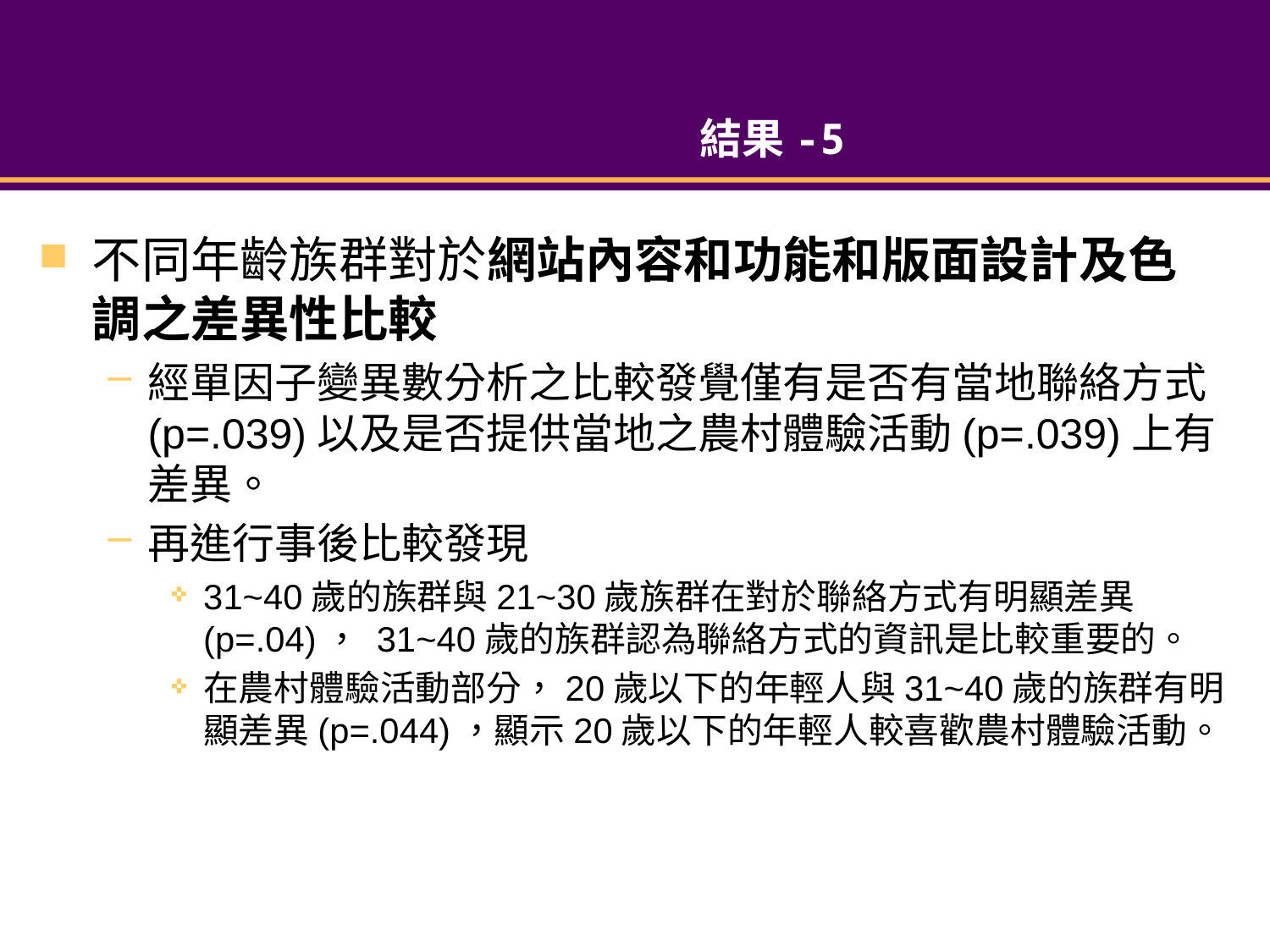

# 結果-5
不同年齡族群對於網站內容和功能和版面設計及色調之差異性比較
經單因子變異數分析之比較發覺僅有是否有當地聯絡方式(p=.039)以及是否提供當地之農村體驗活動(p=.039)上有差異。
再進行事後比較發現
31~40歲的族群與21~30歲族群在對於聯絡方式有明顯差異(p=.04)， 31~40歲的族群認為聯絡方式的資訊是比較重要的。
在農村體驗活動部分，20歲以下的年輕人與31~40歲的族群有明顯差異(p=.044)，顯示20歲以下的年輕人較喜歡農村體驗活動。